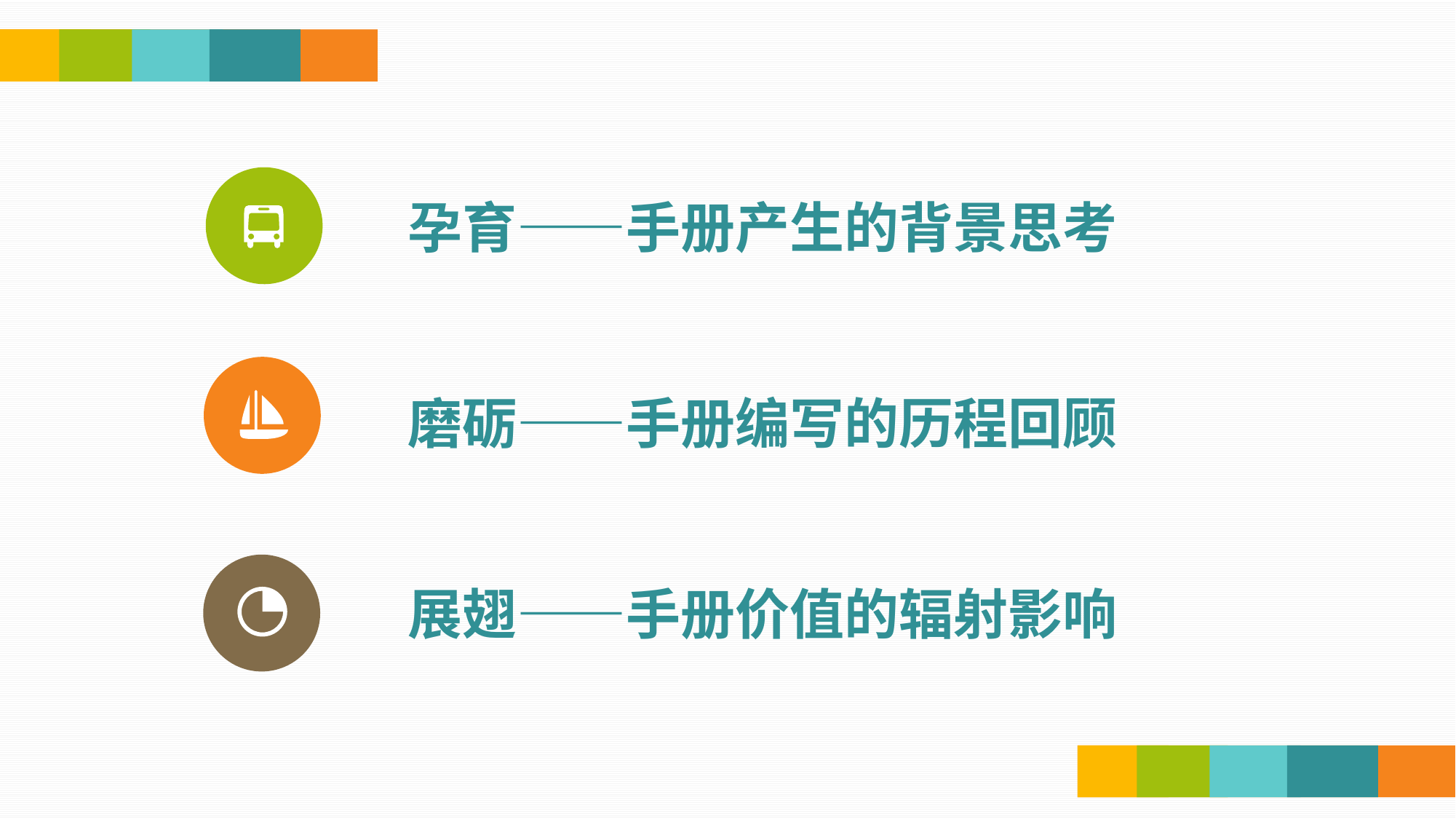

孕育——手册产生的背景思考

磨砺——手册编写的历程回顾

展翅——手册价值的辐射影响